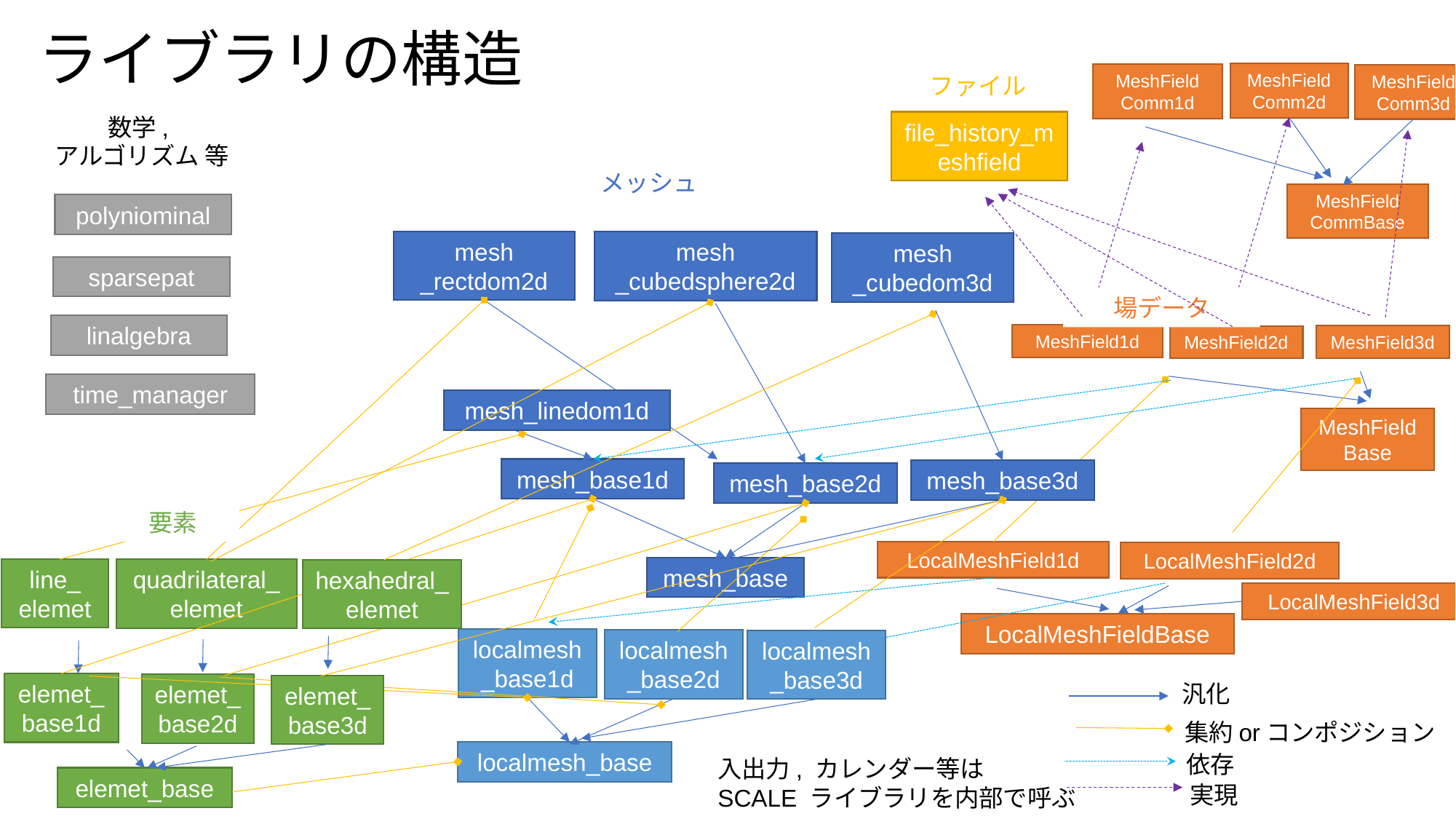

# ライブラリの構造
MeshFieldComm2d
MeshField
Comm1d
MeshFieldComm3d
ファイル
数学,
アルゴリズム 等
file_history_meshfield
メッシュ
MeshField
CommBase
polyniominal
mesh
_rectdom2d
mesh
_cubedsphere2d
mesh
_cubedom3d
sparsepat
場データ
linalgebra
MeshField1d
MeshField3d
MeshField2d
time_manager
mesh_linedom1d
MeshField
Base
mesh_base1d
mesh_base3d
mesh_base2d
要素
LocalMeshField1d
LocalMeshField2d
mesh_base
line_
elemet
quadrilateral_
elemet
hexahedral_
elemet
LocalMeshField3d
LocalMeshFieldBase
localmesh_base1d
localmesh_base2d
localmesh_base3d
elemet_
base1d
汎化
elemet_
base2d
elemet_
base3d
集約orコンポジション
localmesh_base
依存
入出力, カレンダー等は
SCALE ライブラリを内部で呼ぶ
elemet_base
実現